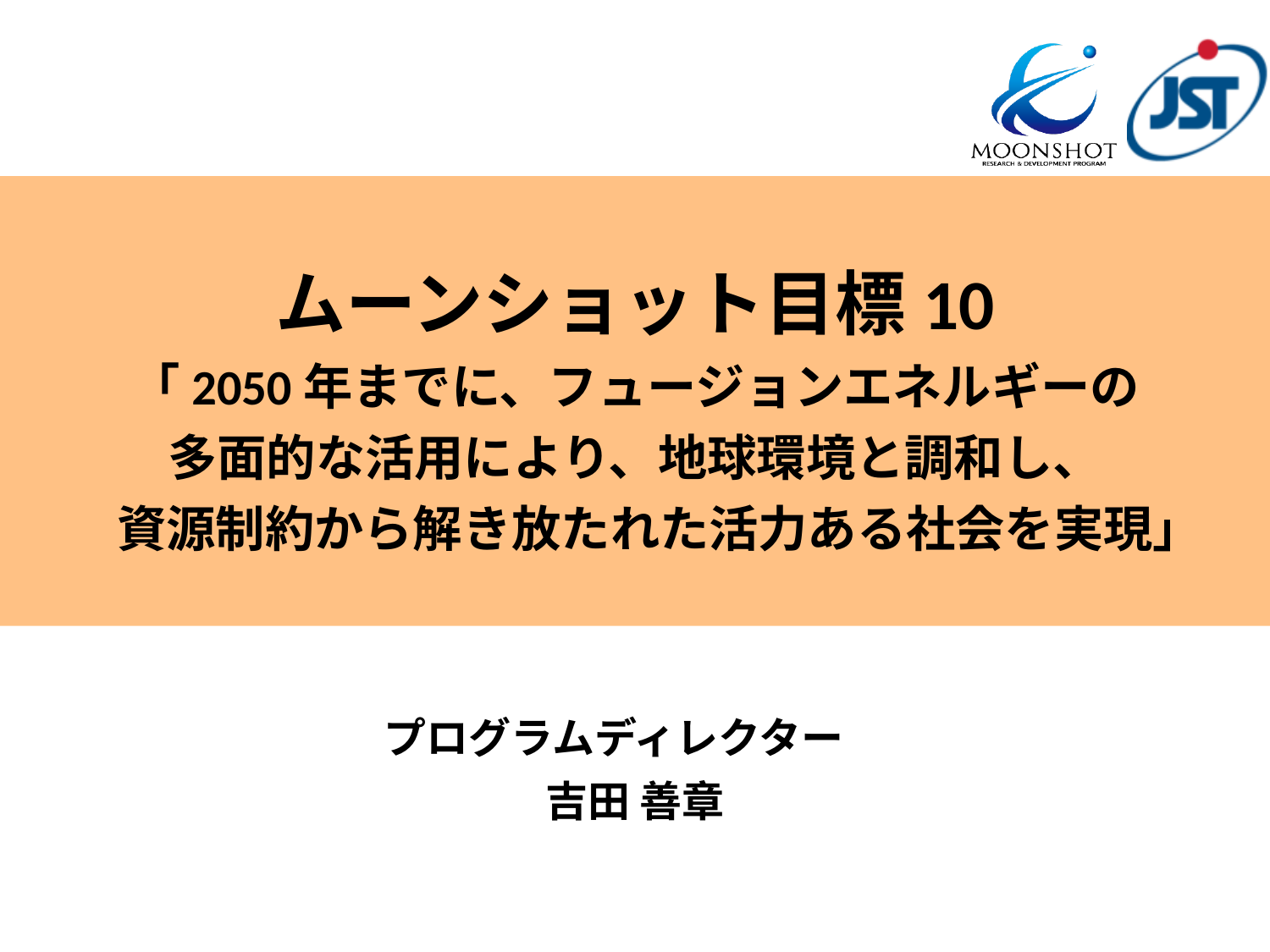

# ムーンショット目標10 「2050年までに、フュージョンエネルギーの 多面的な活用により、地球環境と調和し、 　資源制約から解き放たれた活力ある社会を実現」
プログラムディレクター
吉田 善章